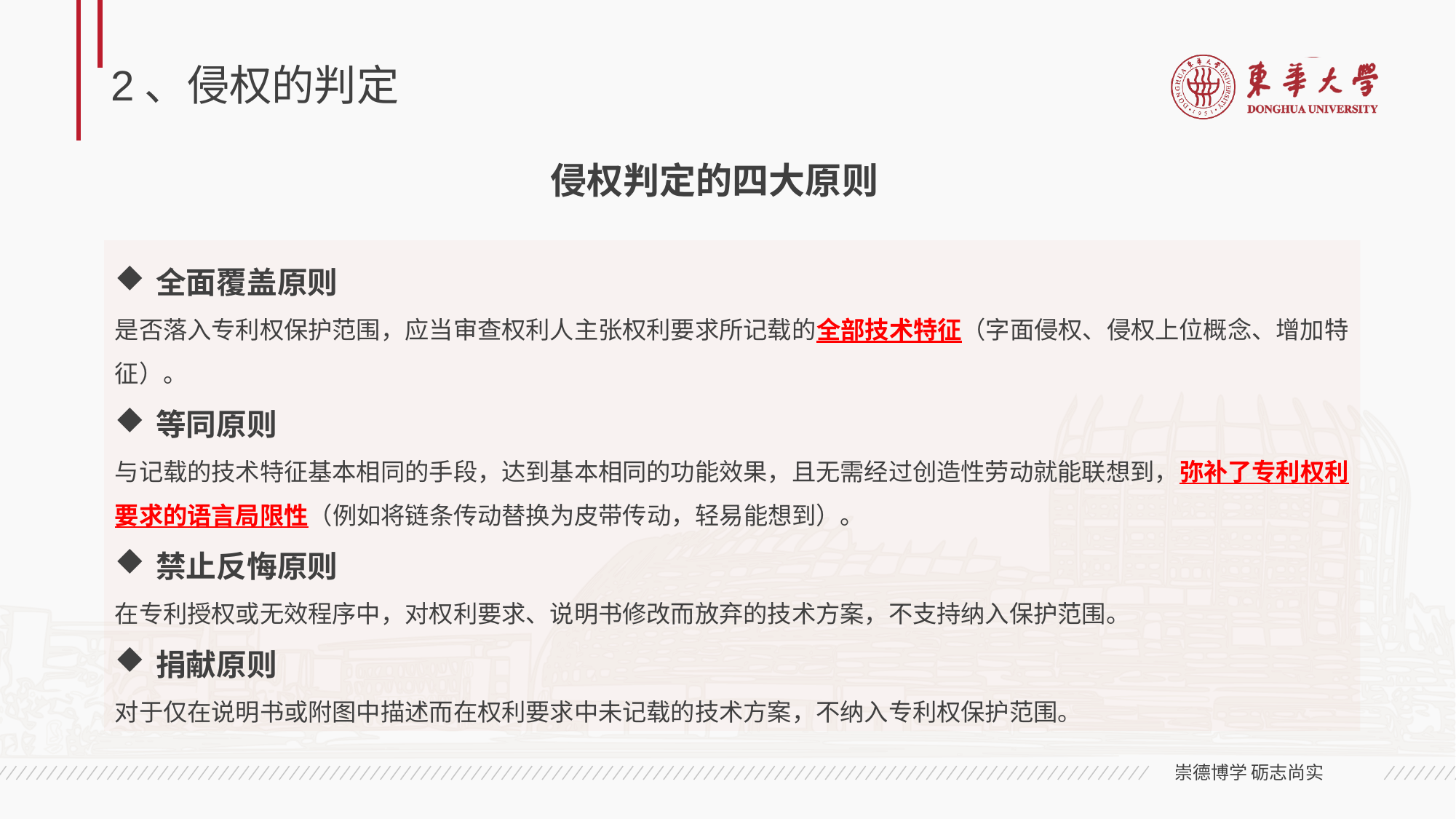

# 2、侵权的判定
侵权判定的四大原则
全面覆盖原则
是否落入专利权保护范围，应当审查权利人主张权利要求所记载的全部技术特征（字面侵权、侵权上位概念、增加特征）。
等同原则
与记载的技术特征基本相同的手段，达到基本相同的功能效果，且无需经过创造性劳动就能联想到，弥补了专利权利要求的语言局限性（例如将链条传动替换为皮带传动，轻易能想到）。
禁止反悔原则
在专利授权或无效程序中，对权利要求、说明书修改而放弃的技术方案，不支持纳入保护范围。
捐献原则
对于仅在说明书或附图中描述而在权利要求中未记载的技术方案，不纳入专利权保护范围。